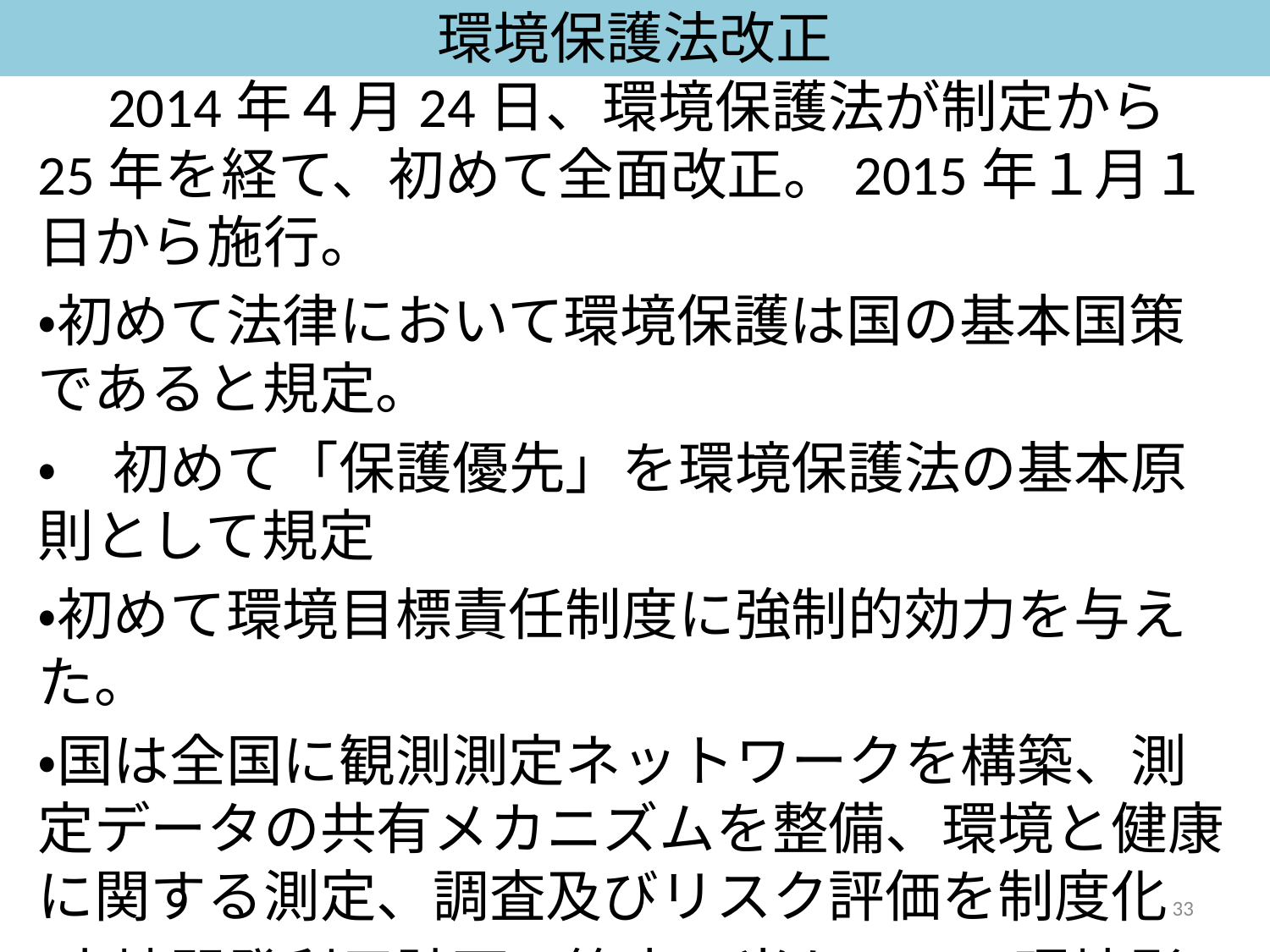

環境保護法改正
　2014年４月24日、環境保護法が制定から25年を経て、初めて全面改正。2015年１月１日から施行。
・初めて法律において環境保護は国の基本国策であると規定。
・　初めて「保護優先」を環境保護法の基本原則として規定
・初めて環境目標責任制度に強制的効力を与えた。
・国は全国に観測測定ネットワークを構築、測定データの共有メカニズムを整備、環境と健康に関する測定、調査及びリスク評価を制度化
・土地開発利用計画の策定に当たっての環境影響評価の実施の義務化
33